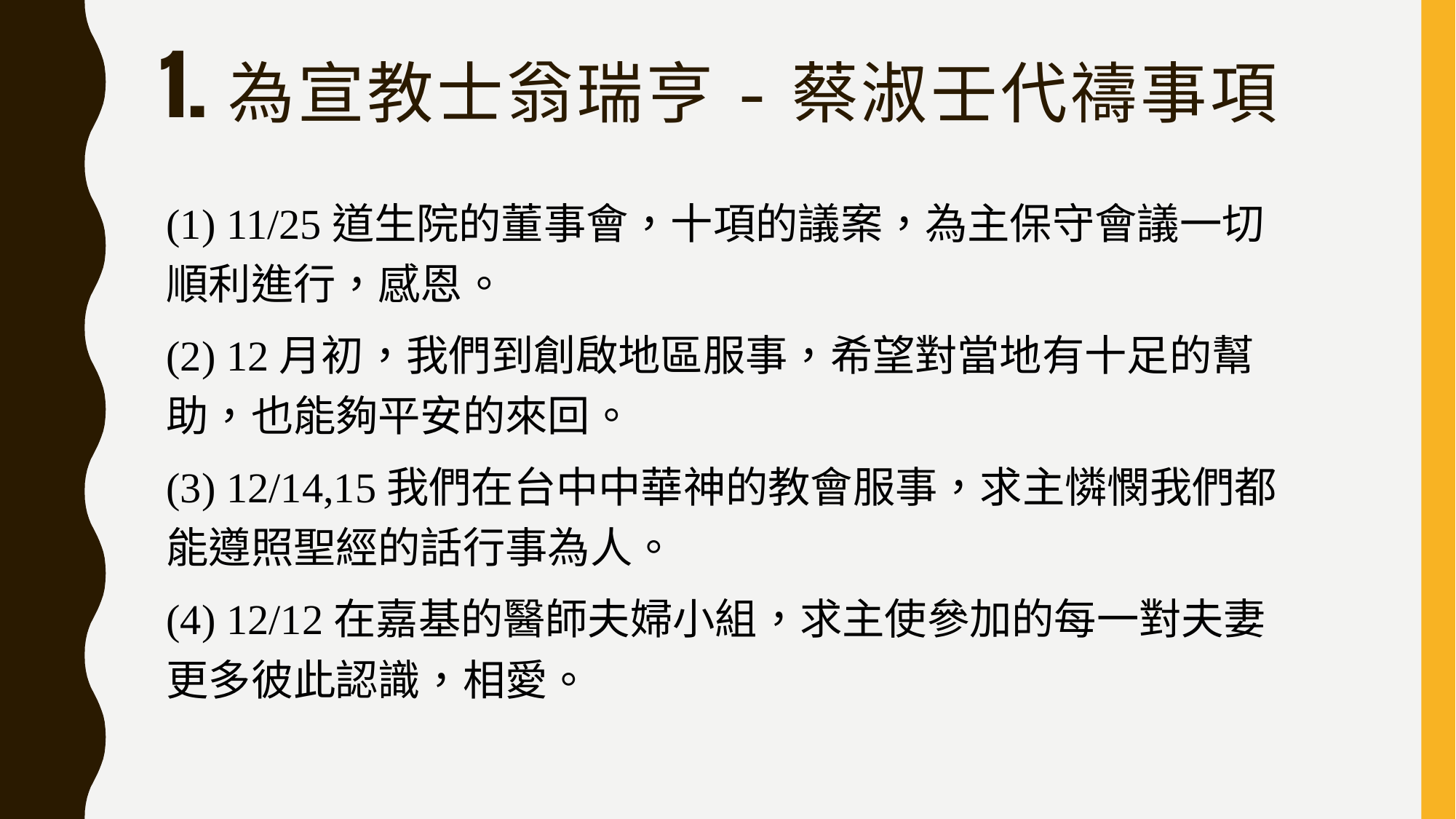

# 1.為宣教士翁瑞亨-蔡淑壬代禱事項
(1) 11/25道生院的董事會，十項的議案，為主保守會議一切順利進行，感恩。
(2) 12月初，我們到創啟地區服事，希望對當地有十足的幫助，也能夠平安的來回。
(3) 12/14,15我們在台中中華神的教會服事，求主憐憫我們都能遵照聖經的話行事為人。
(4) 12/12在嘉基的醫師夫婦小組，求主使參加的每一對夫妻更多彼此認識，相愛。